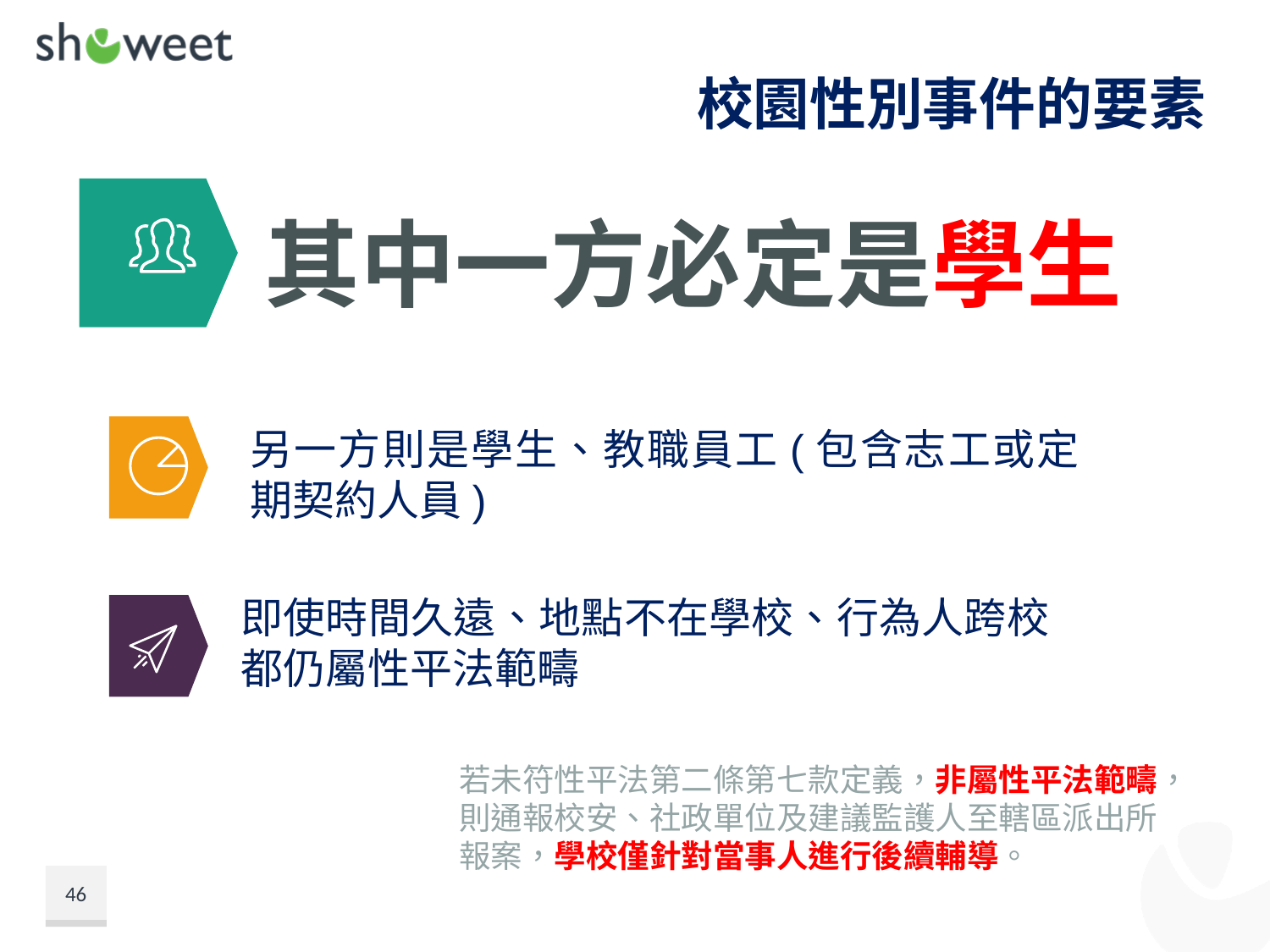

# 校園性別事件的要素

其中一方必定是學生

另一方則是學生、教職員工(包含志工或定期契約人員)

即使時間久遠、地點不在學校、行為人跨校都仍屬性平法範疇

若未符性平法第二條第七款定義，非屬性平法範疇，則通報校安、社政單位及建議監護人至轄區派出所報案，學校僅針對當事人進行後續輔導。
46